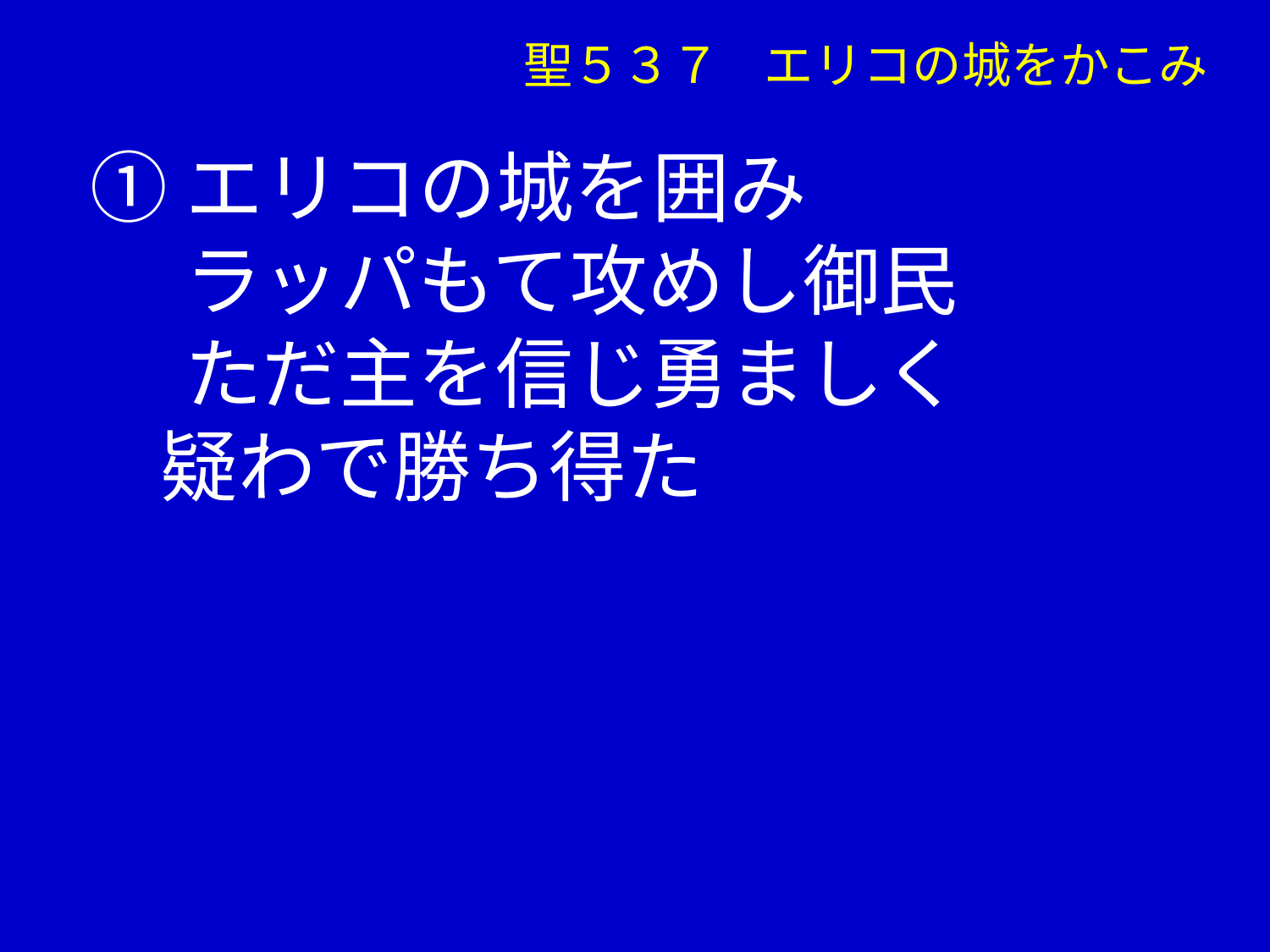

聖５３７    エリコの城をかこみ
①エリコの城を囲み
　 ラッパもて攻めし御民
　 ただ主を信じ勇ましく
   疑わで勝ち得た